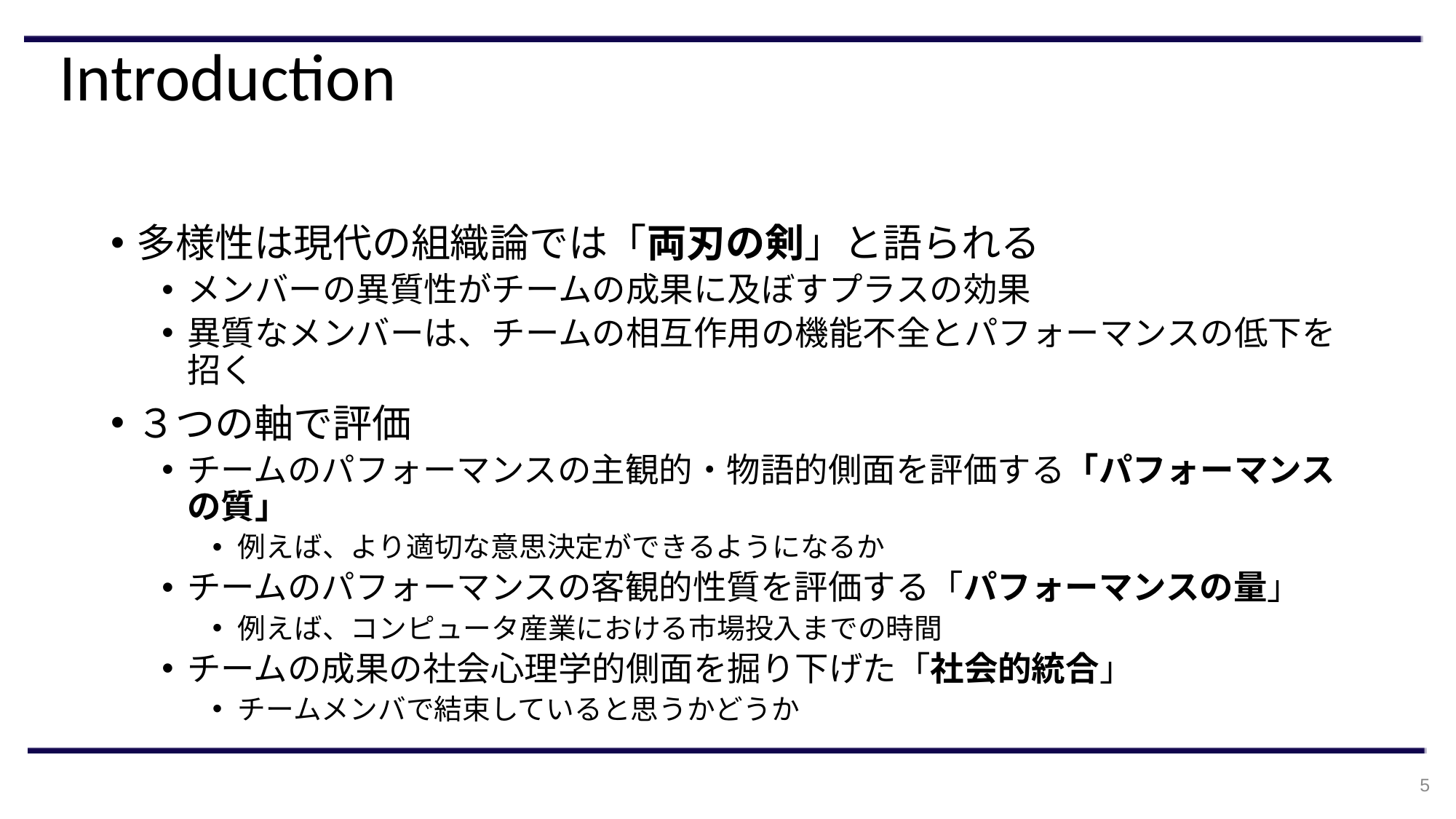

# Introduction
多様性は現代の組織論では「両刃の剣」と語られる
メンバーの異質性がチームの成果に及ぼすプラスの効果
異質なメンバーは、チームの相互作用の機能不全とパフォーマンスの低下を招く
３つの軸で評価
チームのパフォーマンスの主観的・物語的側面を評価する「パフォーマンスの質」
例えば、より適切な意思決定ができるようになるか
チームのパフォーマンスの客観的性質を評価する「パフォーマンスの量」
例えば、コンピュータ産業における市場投入までの時間
チームの成果の社会心理学的側面を掘り下げた「社会的統合」
チームメンバで結束していると思うかどうか

5